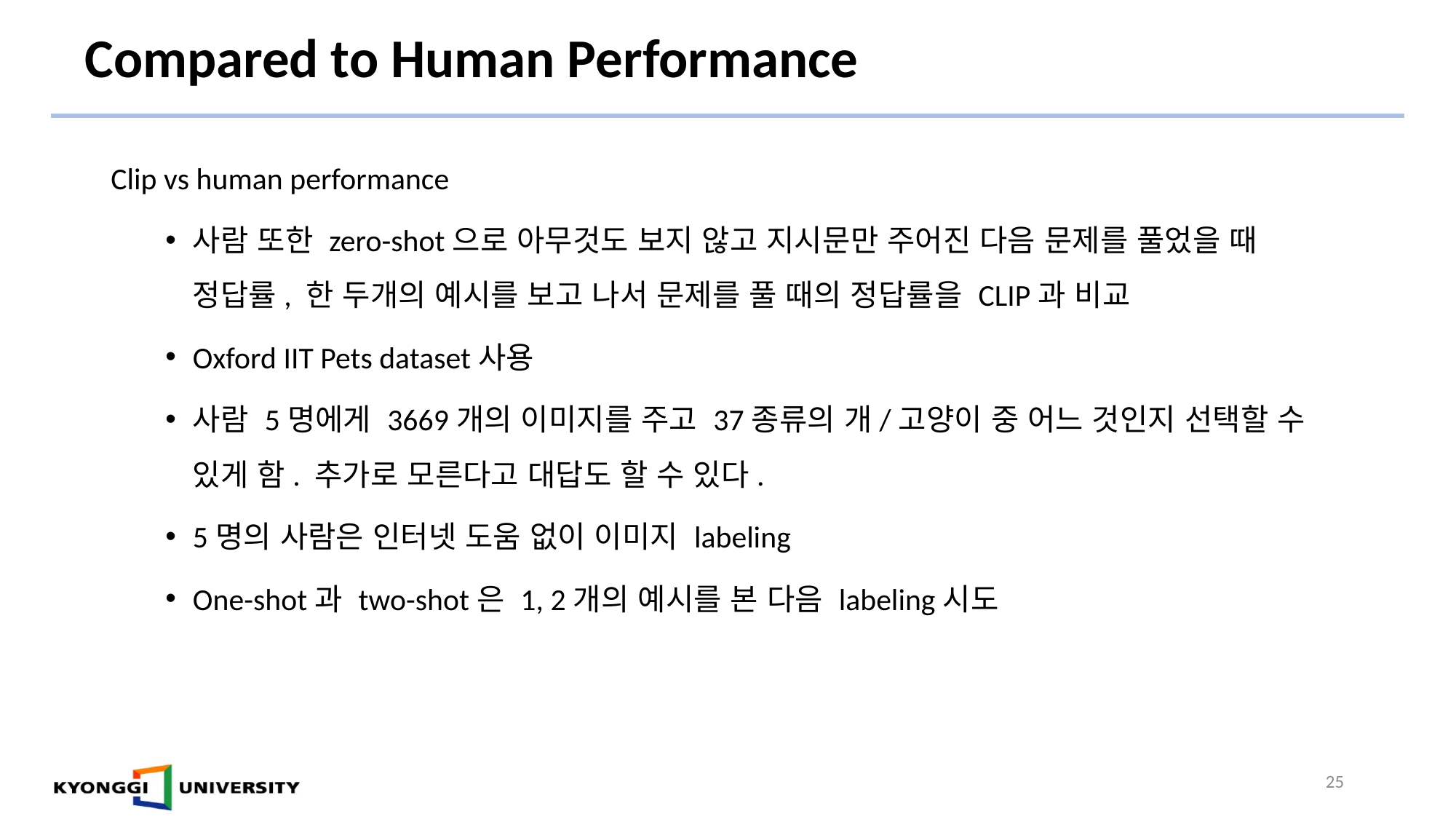

# Compared to Human Performance
Clip vs human performance
사람 또한 zero-shot으로 아무것도 보지 않고 지시문만 주어진 다음 문제를 풀었을 때 정답률, 한 두개의 예시를 보고 나서 문제를 풀 때의 정답률을 CLIP과 비교
Oxford IIT Pets dataset사용
사람 5명에게 3669개의 이미지를 주고 37종류의 개/고양이 중 어느 것인지 선택할 수 있게 함. 추가로 모른다고 대답도 할 수 있다.
5명의 사람은 인터넷 도움 없이 이미지 labeling
One-shot과 two-shot은 1, 2개의 예시를 본 다음 labeling시도

25